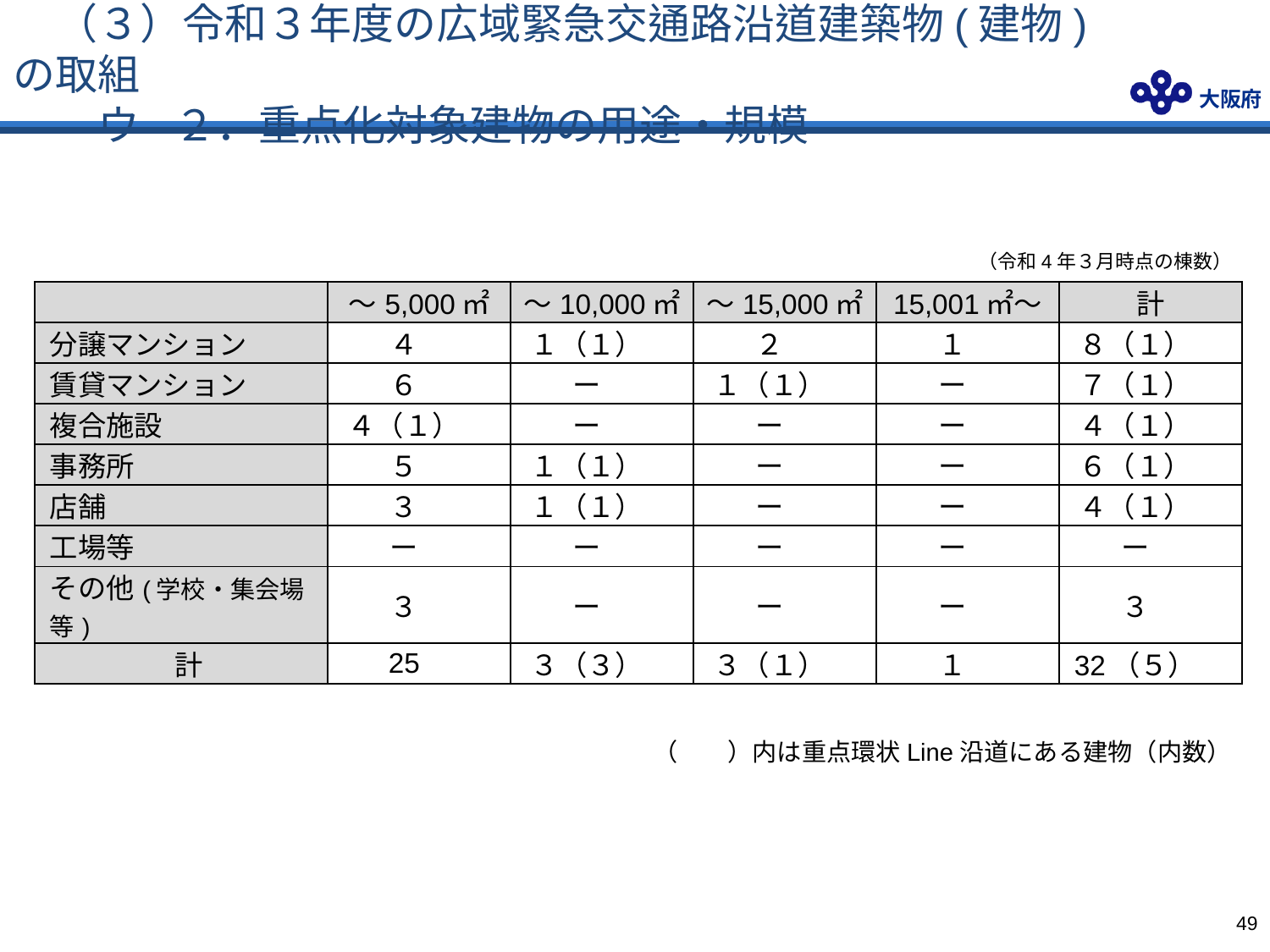

# （３）令和３年度の広域緊急交通路沿道建築物(建物)の取組 　　ウ-２．重点化対象建物の用途・規模
　（令和4年３月時点の棟数）
|  | ～5,000㎡ | ～10,000㎡ | ～15,000㎡ | 15,001㎡～ | 計 |
| --- | --- | --- | --- | --- | --- |
| 分譲マンション | ４ | １（１） | ２ | １ | ８（１） |
| 賃貸マンション | ６ | ー | １（１） | ー | ７（１） |
| 複合施設 | ４（１） | ー | ー | ー | ４（１） |
| 事務所 | ５ | １（１） | ー | ー | ６（１） |
| 店舗 | ３ | １（１） | ー | ー | ４（１） |
| 工場等 | ー | ー | ー | ー | ー |
| その他(学校・集会場等) | ３ | ー | ー | ー | ３ |
| 計 | 25 | ３（３） | ３（１） | １ | 32（５） |
　（　　）内は重点環状Line沿道にある建物（内数）
49